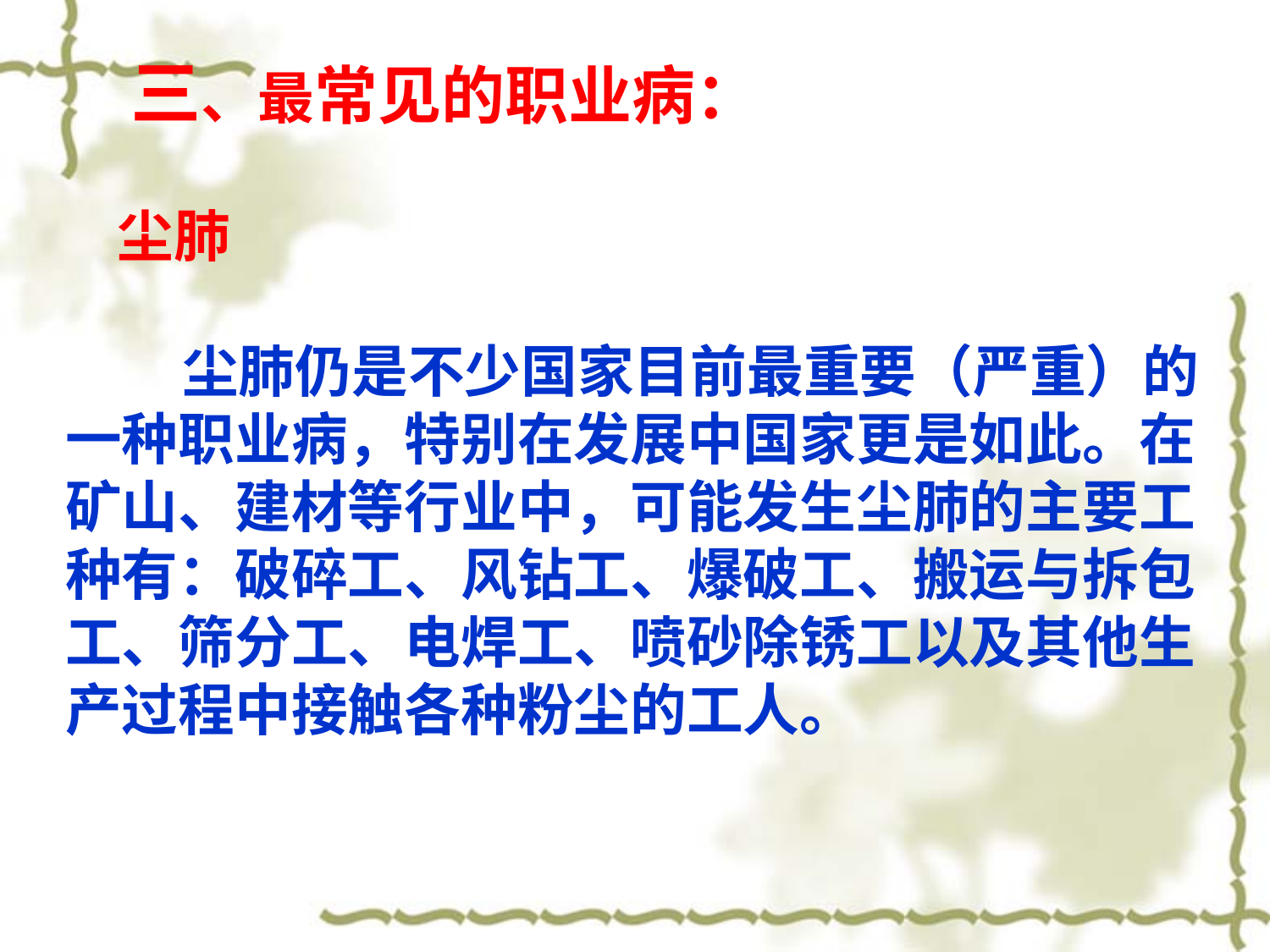

三、最常见的职业病：

   尘肺

        尘肺仍是不少国家目前最重要（严重）的一种职业病，特别在发展中国家更是如此。在矿山、建材等行业中，可能发生尘肺的主要工种有：破碎工、风钻工、爆破工、搬运与拆包工、筛分工、电焊工、喷砂除锈工以及其他生产过程中接触各种粉尘的工人。
29